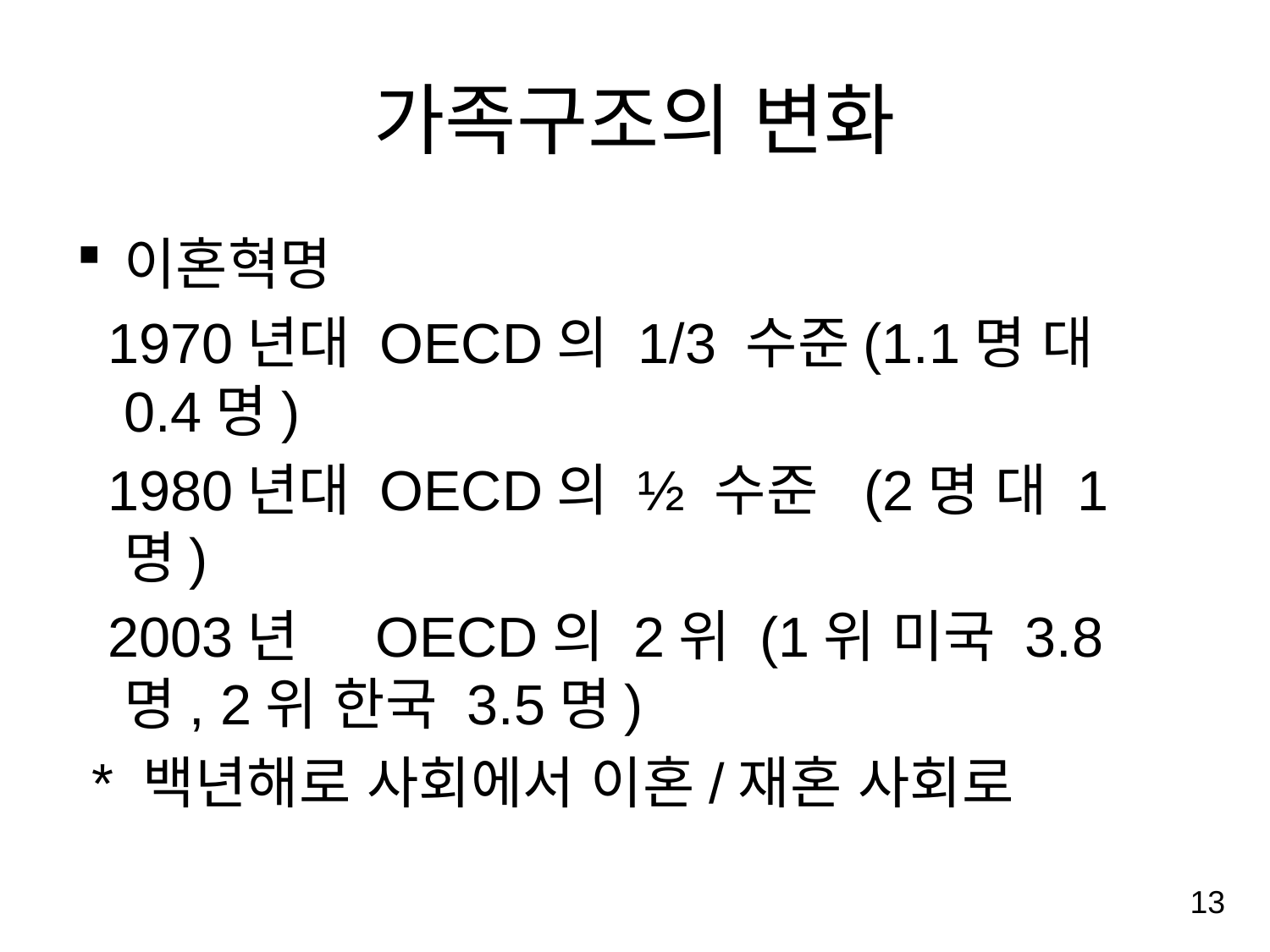

가족구조의 변화
이혼혁명
  1970년대 OECD의 1/3 수준(1.1명 대 0.4명)
  1980년대 OECD의 ½ 수준  (2명 대 1명)
  2003년    OECD의 2위 (1위 미국 3.8명, 2위 한국 3.5명)
 * 백년해로 사회에서 이혼/재혼 사회로

13